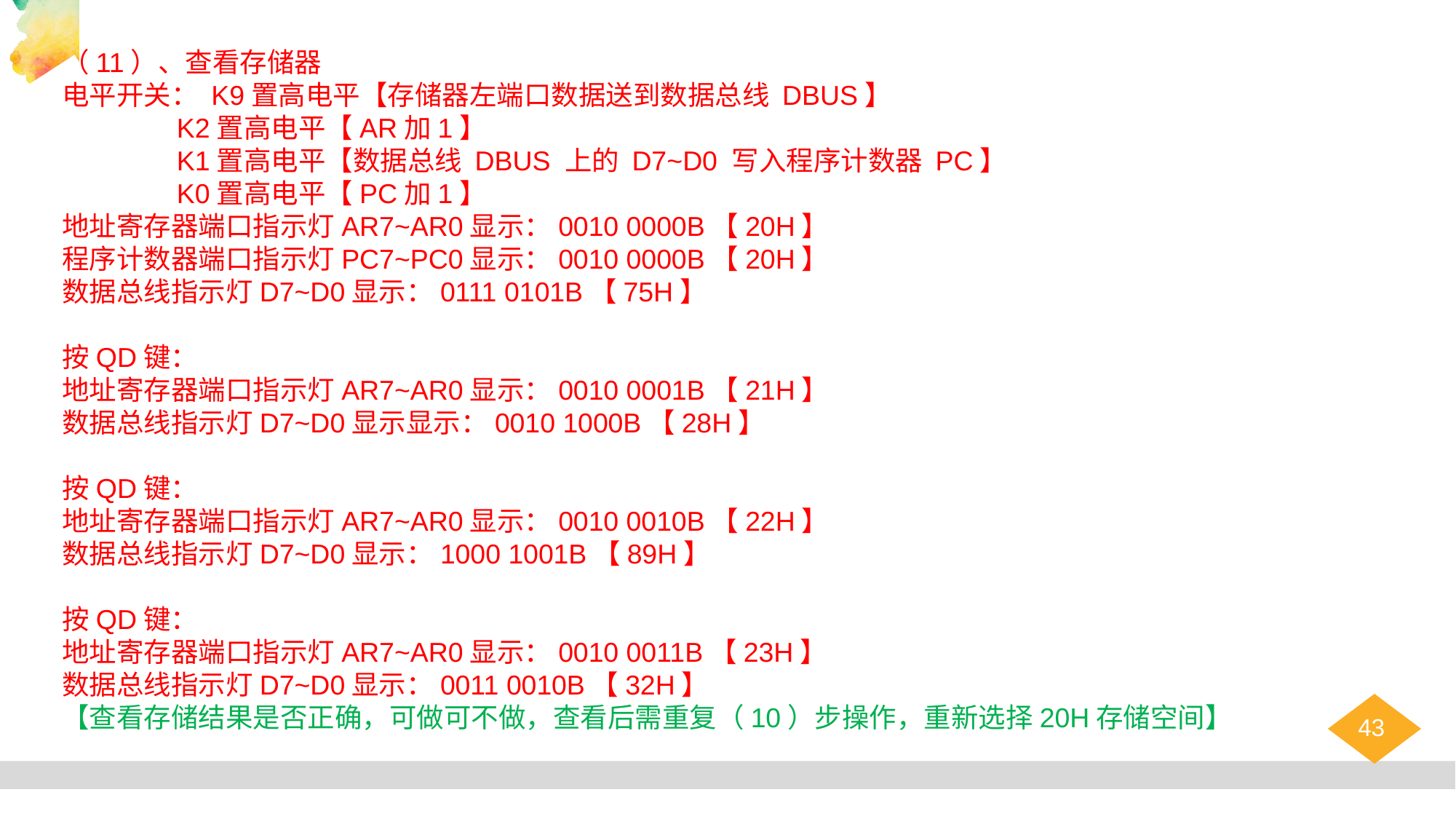

（11）、查看存储器
电平开关： K9置高电平【存储器左端口数据送到数据总线 DBUS】
               K2置高电平【AR加1】
               K1置高电平【数据总线 DBUS 上的 D7~D0 写入程序计数器 PC】
               K0置高电平【PC加1】
地址寄存器端口指示灯AR7~AR0显示：0010 0000B【20H】
程序计数器端口指示灯PC7~PC0显示：0010 0000B【20H】
数据总线指示灯D7~D0显示：0111 0101B【75H】

按QD键：
地址寄存器端口指示灯AR7~AR0显示：0010 0001B【21H】
数据总线指示灯D7~D0显示显示：0010 1000B【28H】

按QD键：
地址寄存器端口指示灯AR7~AR0显示：0010 0010B【22H】
数据总线指示灯D7~D0显示：1000 1001B【89H】

按QD键：
地址寄存器端口指示灯AR7~AR0显示：0010 0011B【23H】
数据总线指示灯D7~D0显示：0011 0010B【32H】
【查看存储结果是否正确，可做可不做，查看后需重复（10）步操作，重新选择20H存储空间】